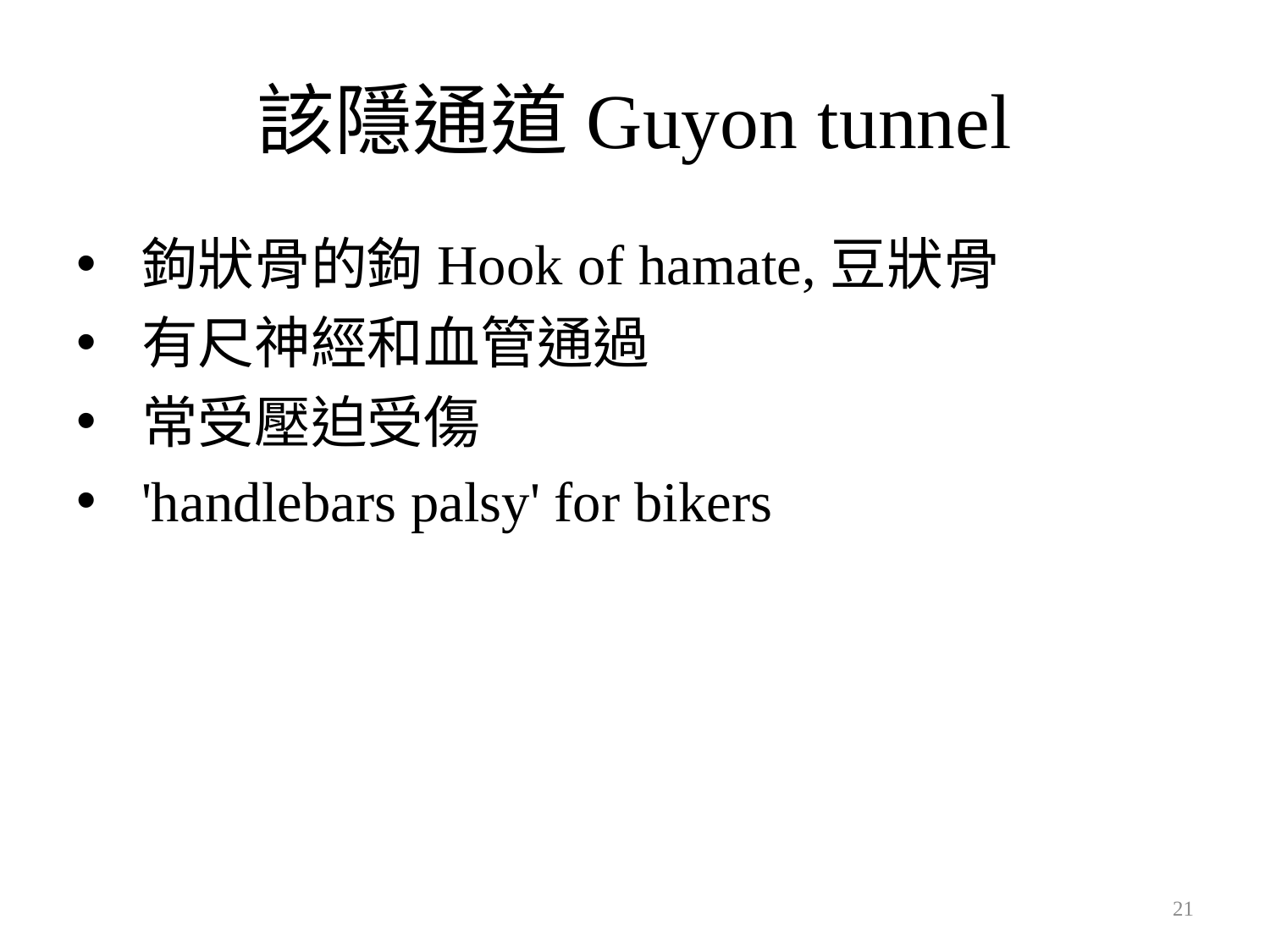

# 該隱通道Guyon tunnel
鉤狀骨的鉤Hook of hamate,豆狀骨
有尺神經和血管通過
常受壓迫受傷
'handlebars palsy' for bikers

21